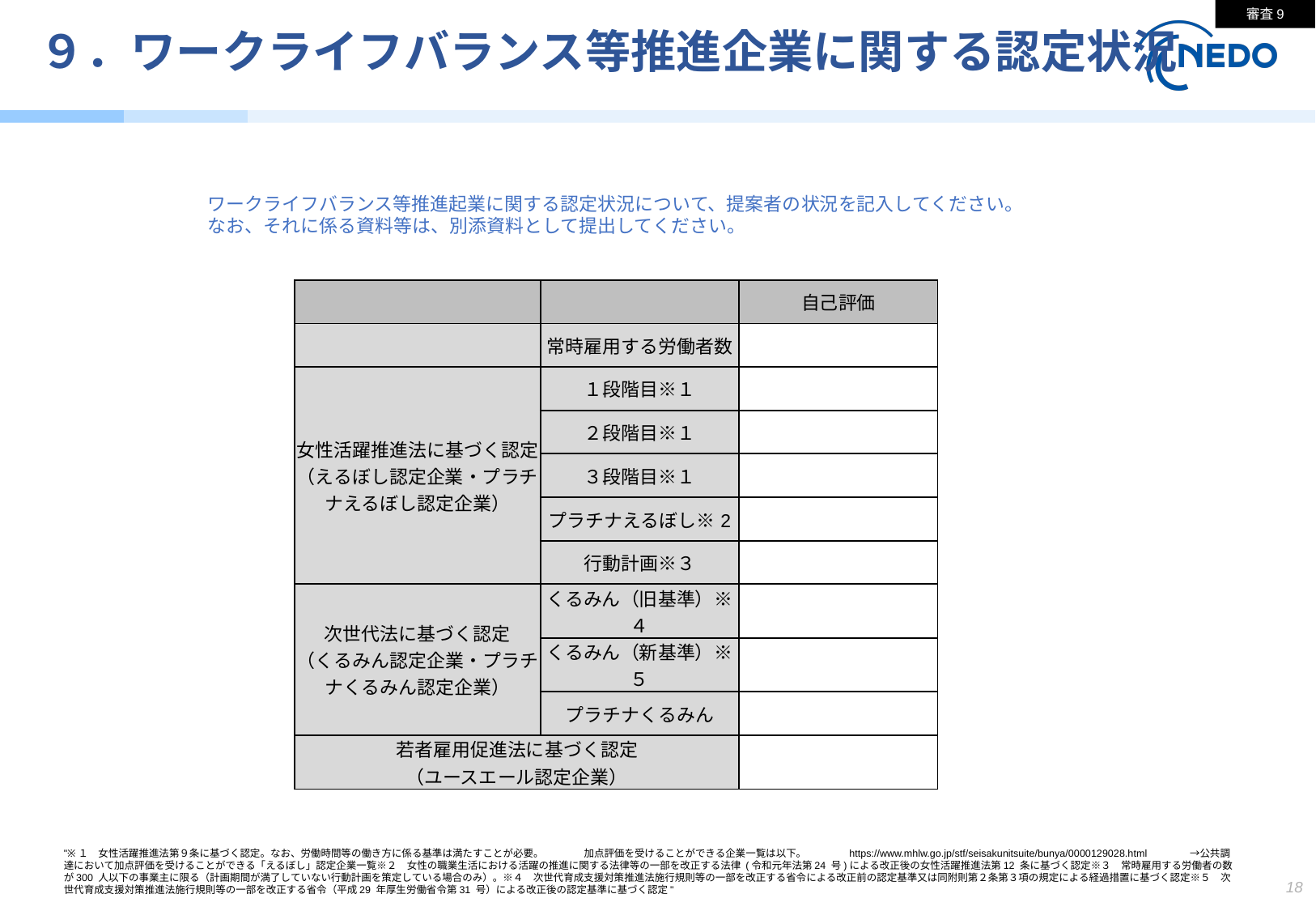

審査9
# ９．ワークライフバランス等推進企業に関する認定状況
ワークライフバランス等推進起業に関する認定状況について、提案者の状況を記入してください。
なお、それに係る資料等は、別添資料として提出してください。
|  |  | 自己評価 |
| --- | --- | --- |
|  | 常時雇用する労働者数 |  |
| 女性活躍推進法に基づく認定 （えるぼし認定企業・プラチナえるぼし認定企業） | １段階目※１ |  |
|  | ２段階目※１ |  |
|  | ３段階目※１ |  |
|  | プラチナえるぼし※2 |  |
|  | 行動計画※３ |  |
| 次世代法に基づく認定 （くるみん認定企業・プラチナくるみん認定企業） | くるみん（旧基準）※４ |  |
|  | くるみん（新基準）※５ |  |
|  | プラチナくるみん |  |
| 若者雇用促進法に基づく認定 （ユースエール認定企業） |  |  |
"※１　女性活躍推進法第９条に基づく認定。なお、労働時間等の働き方に係る基準は満たすことが必要。　　　　加点評価を受けることができる企業一覧は以下。　　　　https://www.mhlw.go.jp/stf/seisakunitsuite/bunya/0000129028.html　　　　→公共調達において加点評価を受けることができる「えるぼし」認定企業一覧※２　女性の職業生活における活躍の推進に関する法律等の一部を改正する法律 (令和元年法第24 号)による改正後の女性活躍推進法第12 条に基づく認定※３　常時雇用する労働者の数が300 人以下の事業主に限る（計画期間が満了していない行動計画を策定している場合のみ）。※４　次世代育成支援対策推進法施行規則等の一部を改正する省令による改正前の認定基準又は同附則第２条第３項の規定による経過措置に基づく認定※５　次世代育成支援対策推進法施行規則等の一部を改正する省令（平成29 年厚生労働省令第31 号）による改正後の認定基準に基づく認定"
18